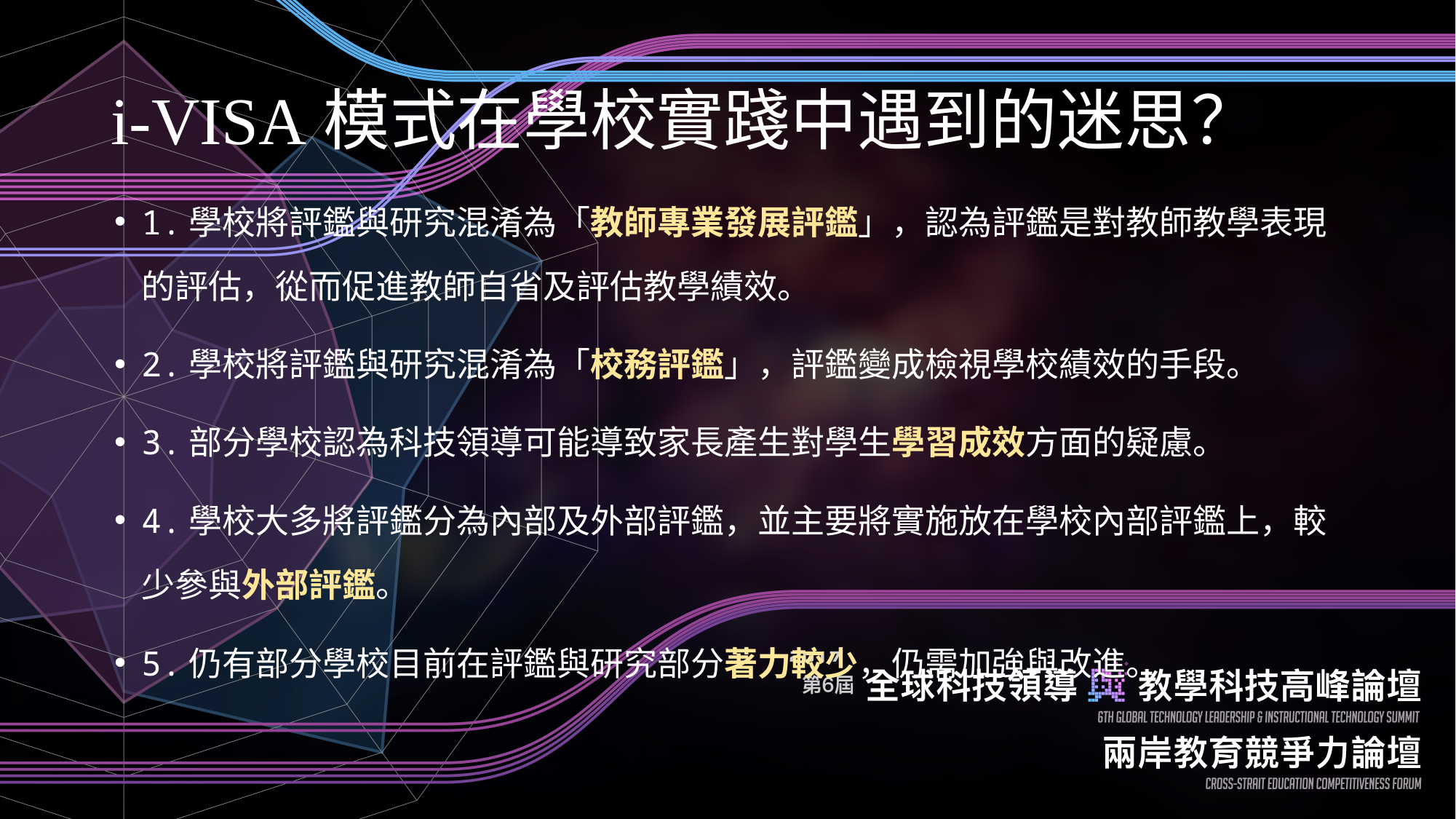

# i-VISA模式在學校實踐中遇到的迷思？
1.學校將評鑑與研究混淆為「教師專業發展評鑑」，認為評鑑是對教師教學表現的評估，從而促進教師自省及評估教學績效。
2.學校將評鑑與研究混淆為「校務評鑑」，評鑑變成檢視學校績效的手段。
3.部分學校認為科技領導可能導致家長產生對學生學習成效方面的疑慮。
4.學校大多將評鑑分為內部及外部評鑑，並主要將實施放在學校內部評鑑上，較少參與外部評鑑。
5.仍有部分學校目前在評鑑與研究部分著力較少，仍需加強與改進。